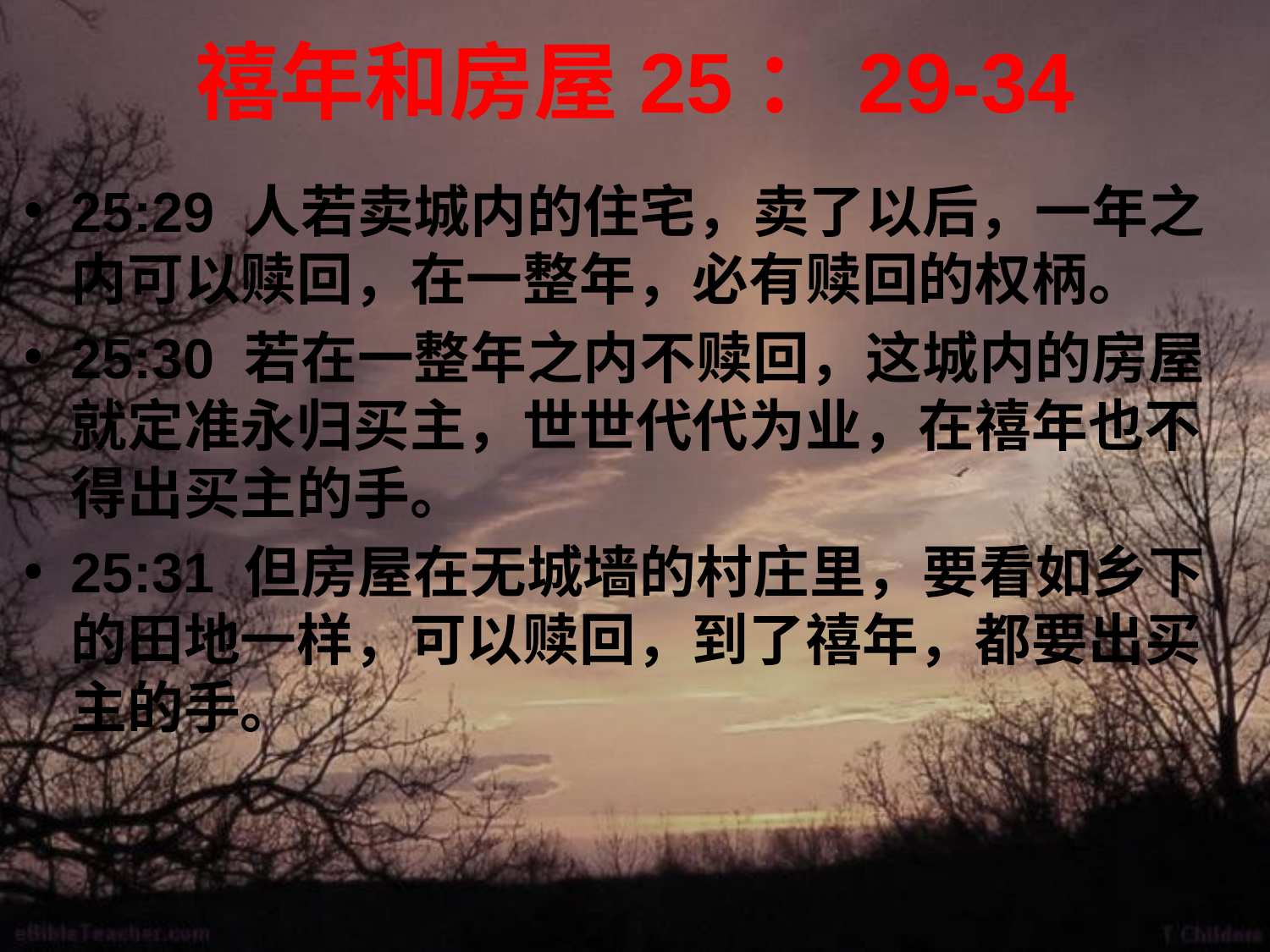

# 禧年和房屋25：29-34
25:29 人若卖城内的住宅，卖了以后，一年之内可以赎回，在一整年，必有赎回的权柄。
25:30 若在一整年之内不赎回，这城内的房屋就定准永归买主，世世代代为业，在禧年也不得出买主的手。
25:31 但房屋在无城墙的村庄里，要看如乡下的田地一样，可以赎回，到了禧年，都要出买主的手。